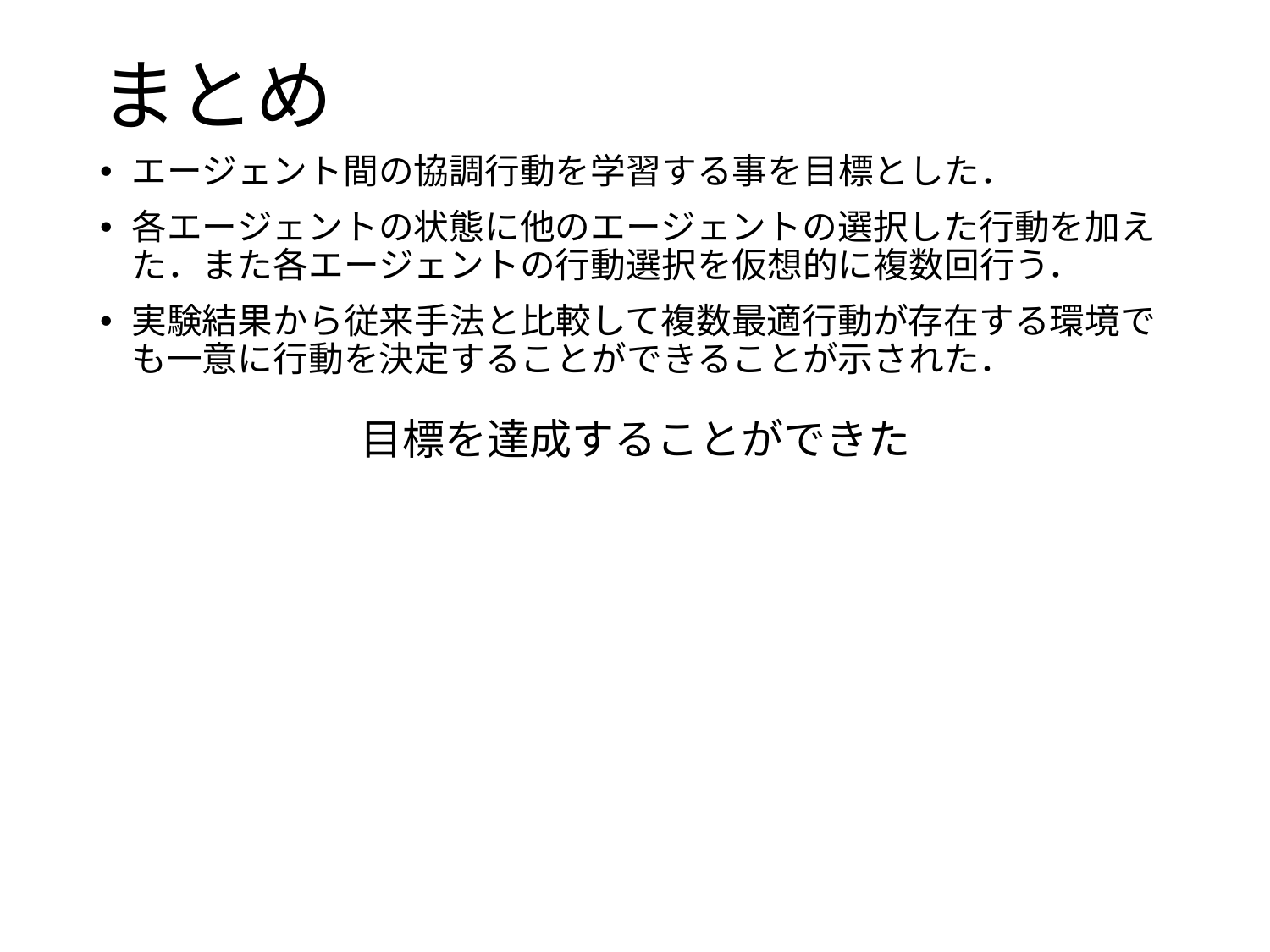

# まとめ
エージェント間の協調行動を学習する事を目標とした．
各エージェントの状態に他のエージェントの選択した行動を加えた．また各エージェントの行動選択を仮想的に複数回行う．
実験結果から従来手法と比較して複数最適行動が存在する環境でも一意に行動を決定することができることが示された．
目標を達成することができた